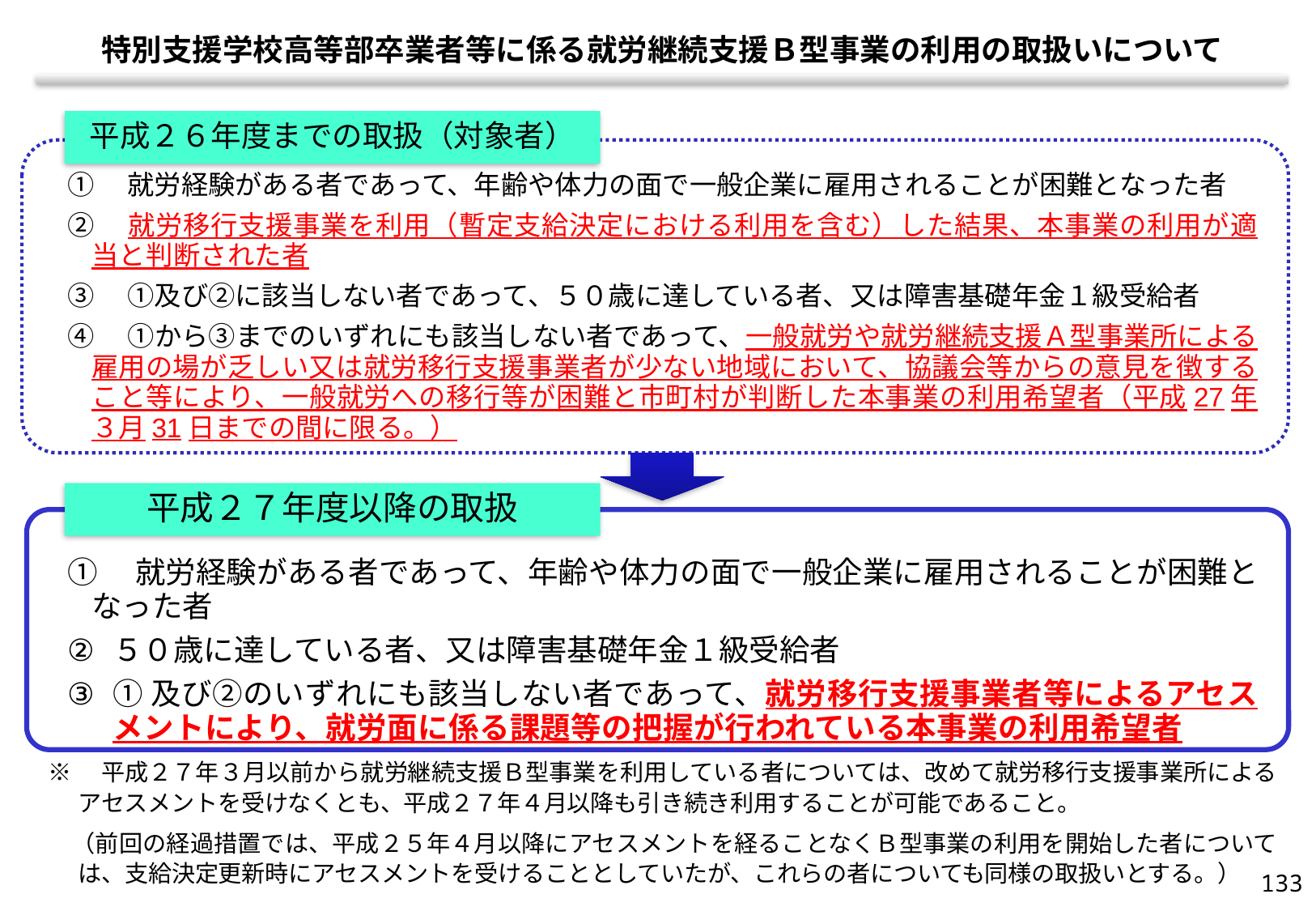

特別支援学校高等部卒業者等に係る就労継続支援Ｂ型事業の利用の取扱いについて

平成２６年度までの取扱（対象者）

①　就労経験がある者であって、年齢や体力の面で一般企業に雇用されることが困難となった者
②　就労移行支援事業を利用（暫定支給決定における利用を含む）した結果、本事業の利用が適当と判断された者
③　①及び②に該当しない者であって、５０歳に達している者、又は障害基礎年金１級受給者
④　①から③までのいずれにも該当しない者であって、一般就労や就労継続支援Ａ型事業所による雇用の場が乏しい又は就労移行支援事業者が少ない地域において、協議会等からの意見を徴すること等により、一般就労への移行等が困難と市町村が判断した本事業の利用希望者（平成27年３月31日までの間に限る。）

平成２７年度以降の取扱

①　就労経験がある者であって、年齢や体力の面で一般企業に雇用されることが困難となった者
５０歳に達している者、又は障害基礎年金１級受給者
➀及び②のいずれにも該当しない者であって、就労移行支援事業者等によるアセスメントにより、就労面に係る課題等の把握が行われている本事業の利用希望者
※　平成２７年３月以前から就労継続支援Ｂ型事業を利用している者については、改めて就労移行支援事業所によるアセスメントを受けなくとも、平成２７年４月以降も引き続き利用することが可能であること。
　（前回の経過措置では、平成２５年４月以降にアセスメントを経ることなくＢ型事業の利用を開始した者については、支給決定更新時にアセスメントを受けることとしていたが、これらの者についても同様の取扱いとする。）
133